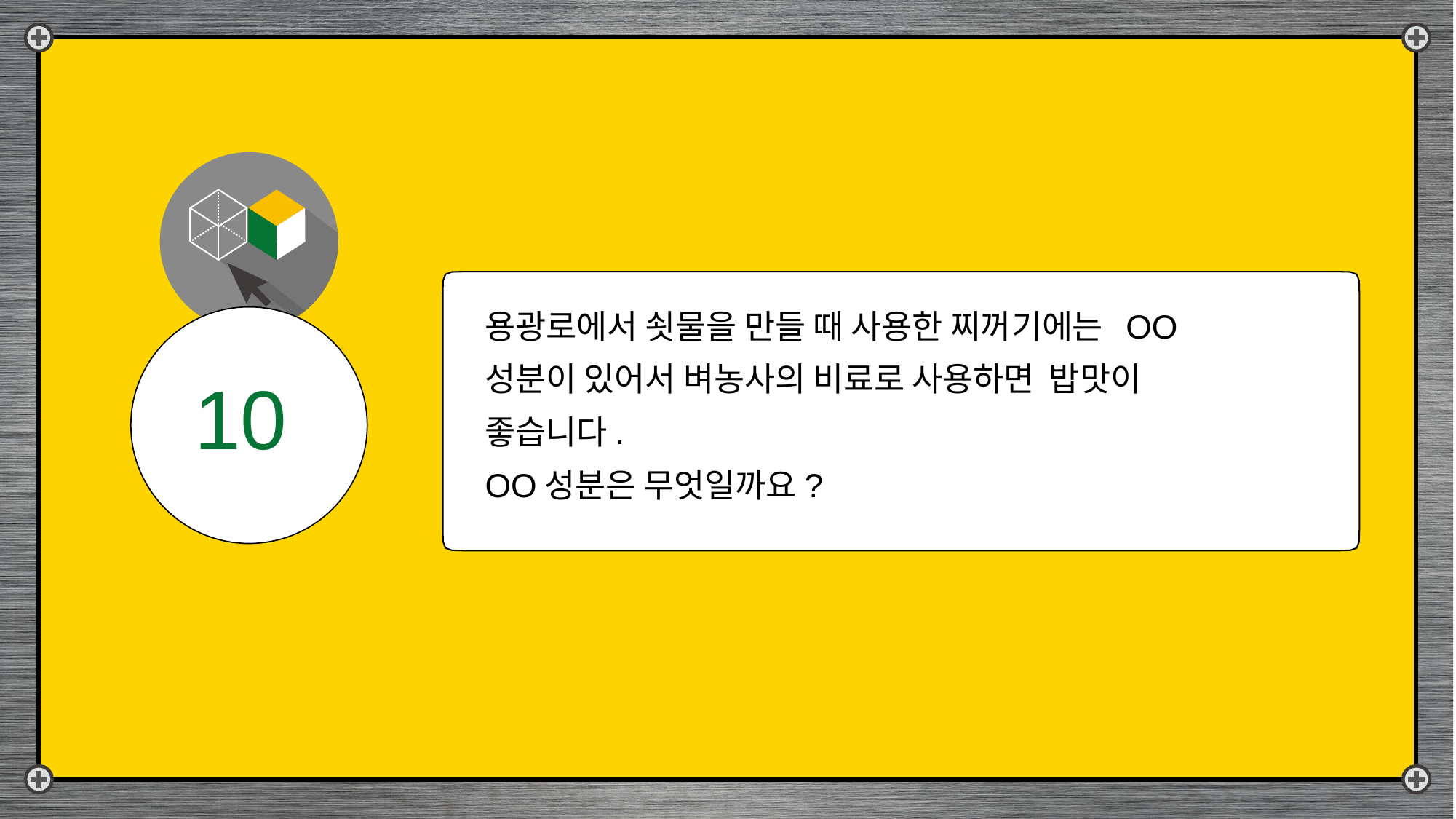

# 용광로에서 쇳물을 만들 때 사용한 찌꺼기에는  OO성분이 있어서 벼농사의 비료로 사용하면  밥맛이 좋습니다.
OO성분은 무엇일까요?

10